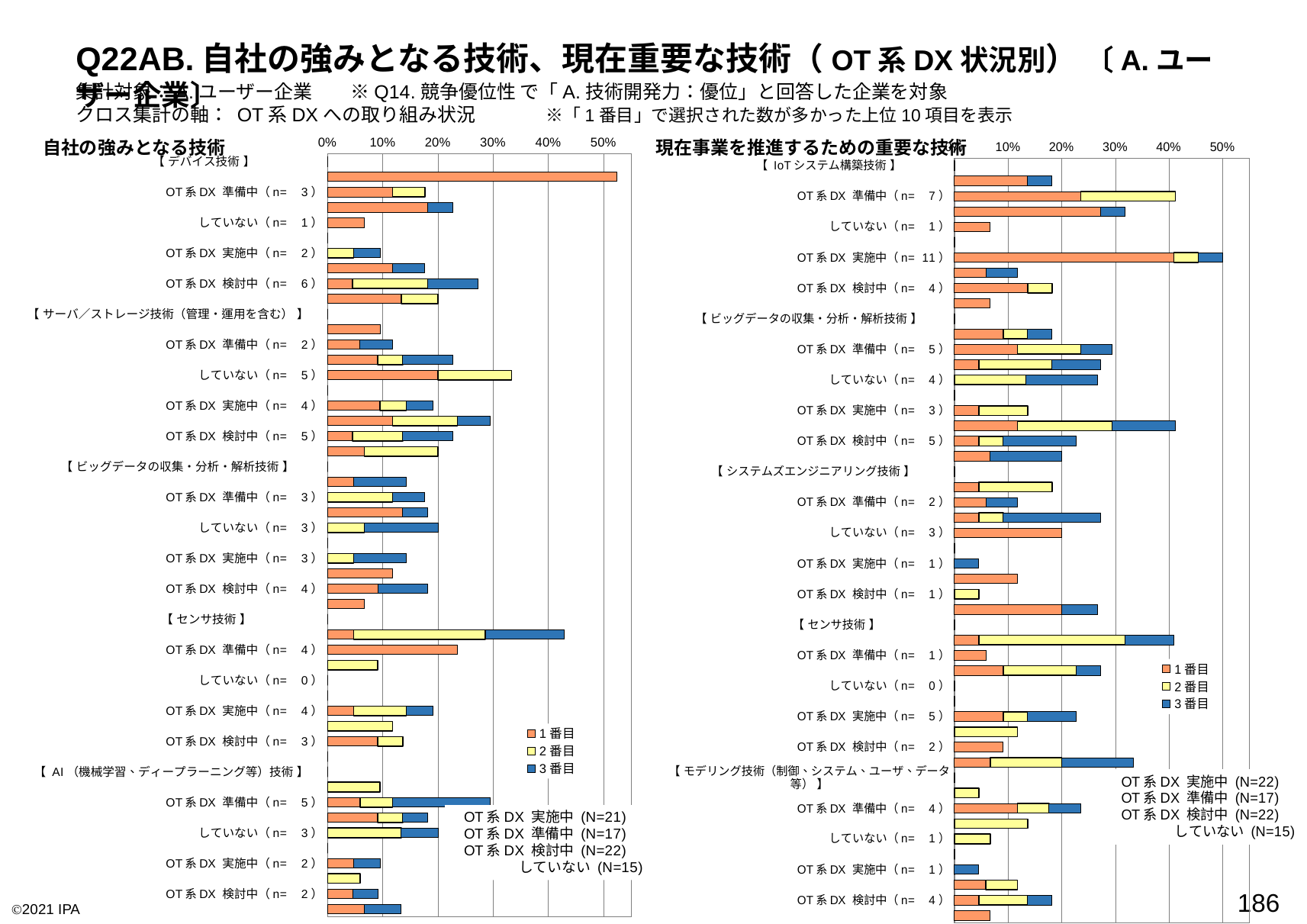

Q22AB.自社の強みとなる技術、現在重要な技術（OT系DX状況別） 〔A.ユーザー企業〕
集計対象：A.ユーザー企業　　※Q14.競争優位性 で「A.技術開発力：優位」と回答した企業を対象
クロス集計の軸： OT系DXへの取り組み状況　　　　※「1番目」で選択された数が多かった上位10項目を表示
自社の強みとなる技術
現在事業を推進するための重要な技術

### Chart:

| Category | 1番目 | 2番目 | 3番目 |
|---|---|---|---|
| 【 デバイス技術 】                    | 0.0 | 0.0 | 0.0 |
| OT系DX 実施中（n=  11） | 0.5238095238095238 | 0.0 | 0.0 |
| OT系DX 準備中（n=    3） | 0.11764705882352941 | 0.058823529411764705 | 0.0 |
| OT系DX 検討中（n=    5） | 0.18181818181818182 | 0.0 | 0.045454545454545456 |
| 　　　　していない（n=    1） | 0.06666666666666667 | 0.0 | 0.0 |
| 【 システムズエンジニアリング技術 】           | 0.0 | 0.0 | 0.0 |
| OT系DX 実施中（n=    2） | 0.0 | 0.047619047619047616 | 0.047619047619047616 |
| OT系DX 準備中（n=    3） | 0.11764705882352941 | 0.0 | 0.058823529411764705 |
| OT系DX 検討中（n=    6） | 0.045454545454545456 | 0.13636363636363635 | 0.09090909090909091 |
| 　　　　していない（n=    3） | 0.13333333333333333 | 0.06666666666666667 | 0.0 |
| 【 サーバ／ストレージ技術（管理・運用を含む） 】     | 0.0 | 0.0 | 0.0 |
| OT系DX 実施中（n=    2） | 0.09523809523809523 | 0.0 | 0.0 |
| OT系DX 準備中（n=    2） | 0.058823529411764705 | 0.0 | 0.058823529411764705 |
| OT系DX 検討中（n=    5） | 0.09090909090909091 | 0.045454545454545456 | 0.09090909090909091 |
| 　　　　していない（n=    5） | 0.2 | 0.13333333333333333 | 0.0 |
| 【 モデリング技術（制御、システム、ユーザ、データ等） 】 | 0.0 | 0.0 | 0.0 |
| OT系DX 実施中（n=    4） | 0.09523809523809523 | 0.047619047619047616 | 0.047619047619047616 |
| OT系DX 準備中（n=    5） | 0.11764705882352941 | 0.11764705882352941 | 0.058823529411764705 |
| OT系DX 検討中（n=    5） | 0.045454545454545456 | 0.09090909090909091 | 0.09090909090909091 |
| 　　　　していない（n=    3） | 0.06666666666666667 | 0.13333333333333333 | 0.0 |
| 【 ビッグデータの収集・分析・解析技術 】         | 0.0 | 0.0 | 0.0 |
| OT系DX 実施中（n=    3） | 0.047619047619047616 | 0.0 | 0.09523809523809523 |
| OT系DX 準備中（n=    3） | 0.0 | 0.11764705882352941 | 0.058823529411764705 |
| OT系DX 検討中（n=    4） | 0.13636363636363635 | 0.0 | 0.045454545454545456 |
| 　　　　していない（n=    3） | 0.0 | 0.06666666666666667 | 0.13333333333333333 |
| 【 無線通信・ネットワーク技術 】             | 0.0 | 0.0 | 0.0 |
| OT系DX 実施中（n=    3） | 0.0 | 0.047619047619047616 | 0.09523809523809523 |
| OT系DX 準備中（n=    2） | 0.11764705882352941 | 0.0 | 0.0 |
| OT系DX 検討中（n=    4） | 0.09090909090909091 | 0.0 | 0.09090909090909091 |
| 　　　　していない（n=    1） | 0.06666666666666667 | 0.0 | 0.0 |
| 【 センサ技術 】                     | 0.0 | 0.0 | 0.0 |
| OT系DX 実施中（n=    9） | 0.047619047619047616 | 0.23809523809523808 | 0.14285714285714285 |
| OT系DX 準備中（n=    4） | 0.23529411764705882 | 0.0 | 0.0 |
| OT系DX 検討中（n=    2） | 0.0 | 0.09090909090909091 | 0.0 |
| 　　　　していない（n=    0） | 0.0 | 0.0 | 0.0 |
| 【 リアルタイム制御技術（ロボット技術） 】        | 0.0 | 0.0 | 0.0 |
| OT系DX 実施中（n=    4） | 0.047619047619047616 | 0.09523809523809523 | 0.047619047619047616 |
| OT系DX 準備中（n=    2） | 0.0 | 0.11764705882352941 | 0.0 |
| OT系DX 検討中（n=    3） | 0.09090909090909091 | 0.045454545454545456 | 0.0 |
| 　　　　していない（n=    0） | 0.0 | 0.0 | 0.0 |
| 【 AI（機械学習、ディープラーニング等）技術 】     | 0.0 | 0.0 | 0.0 |
| OT系DX 実施中（n=    2） | 0.0 | 0.09523809523809523 | 0.0 |
| OT系DX 準備中（n=    5） | 0.058823529411764705 | 0.058823529411764705 | 0.17647058823529413 |
| OT系DX 検討中（n=    4） | 0.09090909090909091 | 0.045454545454545456 | 0.045454545454545456 |
| 　　　　していない（n=    3） | 0.0 | 0.13333333333333333 | 0.06666666666666667 |
| 【 アジャイル開発技術 】                 | 0.0 | 0.0 | 0.0 |
| OT系DX 実施中（n=    2） | 0.047619047619047616 | 0.0 | 0.047619047619047616 |
| OT系DX 準備中（n=    1） | 0.0 | 0.058823529411764705 | 0.0 |
| OT系DX 検討中（n=    2） | 0.045454545454545456 | 0.0 | 0.045454545454545456 |
| 　　　　していない（n=    2） | 0.06666666666666667 | 0.0 | 0.06666666666666667 |

### Chart:

| Category | 1番目 | 2番目 | 3番目 |
|---|---|---|---|
| 【 IoTシステム構築技術 】               | 0.0 | 0.0 | 0.0 |
| OT系DX 実施中（n=    4） | 0.13636363636363635 | 0.0 | 0.045454545454545456 |
| OT系DX 準備中（n=    7） | 0.23529411764705882 | 0.17647058823529413 | 0.0 |
| OT系DX 検討中（n=    7） | 0.2727272727272727 | 0.0 | 0.045454545454545456 |
| 　　　　していない（n=    1） | 0.06666666666666667 | 0.0 | 0.0 |
| 【 デバイス技術 】                    | 0.0 | 0.0 | 0.0 |
| OT系DX 実施中（n=  11） | 0.4090909090909091 | 0.045454545454545456 | 0.045454545454545456 |
| OT系DX 準備中（n=    2） | 0.058823529411764705 | 0.0 | 0.058823529411764705 |
| OT系DX 検討中（n=    4） | 0.13636363636363635 | 0.045454545454545456 | 0.0 |
| 　　　　していない（n=    1） | 0.06666666666666667 | 0.0 | 0.0 |
| 【 ビッグデータの収集・分析・解析技術 】         | 0.0 | 0.0 | 0.0 |
| OT系DX 実施中（n=    4） | 0.09090909090909091 | 0.045454545454545456 | 0.045454545454545456 |
| OT系DX 準備中（n=    5） | 0.11764705882352941 | 0.11764705882352941 | 0.058823529411764705 |
| OT系DX 検討中（n=    6） | 0.045454545454545456 | 0.13636363636363635 | 0.09090909090909091 |
| 　　　　していない（n=    4） | 0.0 | 0.13333333333333333 | 0.13333333333333333 |
| 【 AI（機械学習、ディープラーニング等）技術 】     | 0.0 | 0.0 | 0.0 |
| OT系DX 実施中（n=    3） | 0.045454545454545456 | 0.09090909090909091 | 0.0 |
| OT系DX 準備中（n=    7） | 0.11764705882352941 | 0.17647058823529413 | 0.11764705882352941 |
| OT系DX 検討中（n=    5） | 0.045454545454545456 | 0.045454545454545456 | 0.13636363636363635 |
| 　　　　していない（n=    3） | 0.06666666666666667 | 0.0 | 0.13333333333333333 |
| 【 システムズエンジニアリング技術 】           | 0.0 | 0.0 | 0.0 |
| OT系DX 実施中（n=    4） | 0.045454545454545456 | 0.13636363636363635 | 0.0 |
| OT系DX 準備中（n=    2） | 0.058823529411764705 | 0.0 | 0.058823529411764705 |
| OT系DX 検討中（n=    6） | 0.045454545454545456 | 0.045454545454545456 | 0.18181818181818182 |
| 　　　　していない（n=    3） | 0.2 | 0.0 | 0.0 |
| 【 画像・音声認識技術／合成技術 】            | 0.0 | 0.0 | 0.0 |
| OT系DX 実施中（n=    1） | 0.0 | 0.0 | 0.045454545454545456 |
| OT系DX 準備中（n=    2） | 0.11764705882352941 | 0.0 | 0.0 |
| OT系DX 検討中（n=    1） | 0.0 | 0.045454545454545456 | 0.0 |
| 　　　　していない（n=    4） | 0.2 | 0.0 | 0.06666666666666667 |
| 【 センサ技術 】                     | 0.0 | 0.0 | 0.0 |
| OT系DX 実施中（n=    9） | 0.045454545454545456 | 0.2727272727272727 | 0.09090909090909091 |
| OT系DX 準備中（n=    1） | 0.058823529411764705 | 0.0 | 0.0 |
| OT系DX 検討中（n=    6） | 0.09090909090909091 | 0.13636363636363635 | 0.045454545454545456 |
| 　　　　していない（n=    0） | 0.0 | 0.0 | 0.0 |
| 【 無線通信・ネットワーク技術 】             | 0.0 | 0.0 | 0.0 |
| OT系DX 実施中（n=    5） | 0.09090909090909091 | 0.045454545454545456 | 0.09090909090909091 |
| OT系DX 準備中（n=    2） | 0.0 | 0.11764705882352941 | 0.0 |
| OT系DX 検討中（n=    2） | 0.09090909090909091 | 0.0 | 0.0 |
| 　　　　していない（n=    5） | 0.06666666666666667 | 0.13333333333333333 | 0.13333333333333333 |
| 【 モデリング技術（制御、システム、ユーザ、データ等） 】 | 0.0 | 0.0 | 0.0 |
| OT系DX 実施中（n=    1） | 0.0 | 0.045454545454545456 | 0.0 |
| OT系DX 準備中（n=    4） | 0.11764705882352941 | 0.058823529411764705 | 0.058823529411764705 |
| OT系DX 検討中（n=    3） | 0.0 | 0.13636363636363635 | 0.0 |
| 　　　　していない（n=    1） | 0.0 | 0.06666666666666667 | 0.0 |
| 【 リアルタイム制御技術（ロボット技術） 】        | 0.0 | 0.0 | 0.0 |
| OT系DX 実施中（n=    1） | 0.0 | 0.0 | 0.045454545454545456 |
| OT系DX 準備中（n=    2） | 0.058823529411764705 | 0.058823529411764705 | 0.0 |
| OT系DX 検討中（n=    4） | 0.045454545454545456 | 0.09090909090909091 | 0.045454545454545456 |
| 　　　　していない（n=    1） | 0.06666666666666667 | 0.0 | 0.0 |